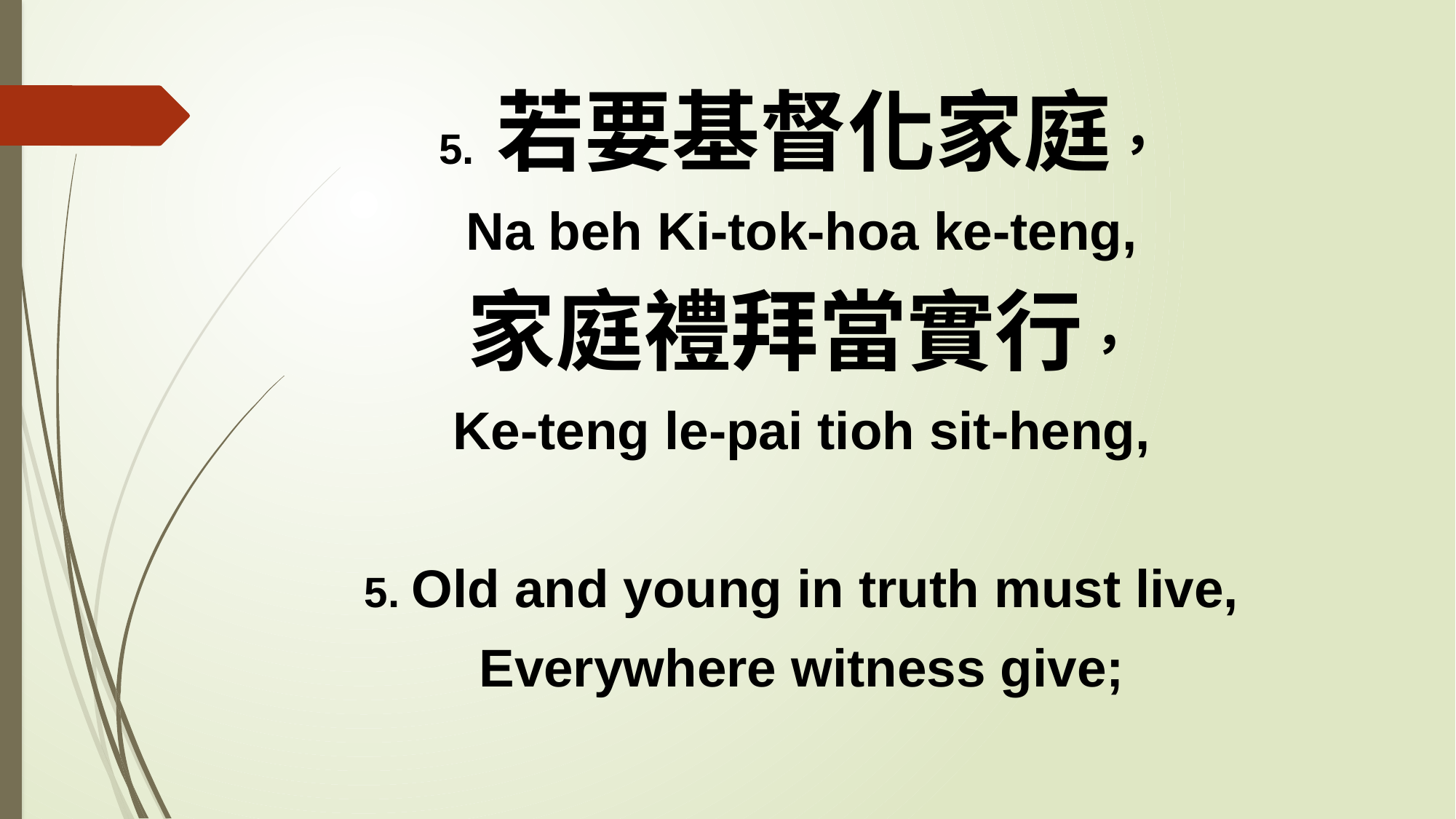

5. 若要基督化家庭，
Na beh Ki-tok-hoa ke-teng,
家庭禮拜當實行，
Ke-teng le-pai tioh sit-heng,

5. Old and young in truth must live,
Everywhere witness give;